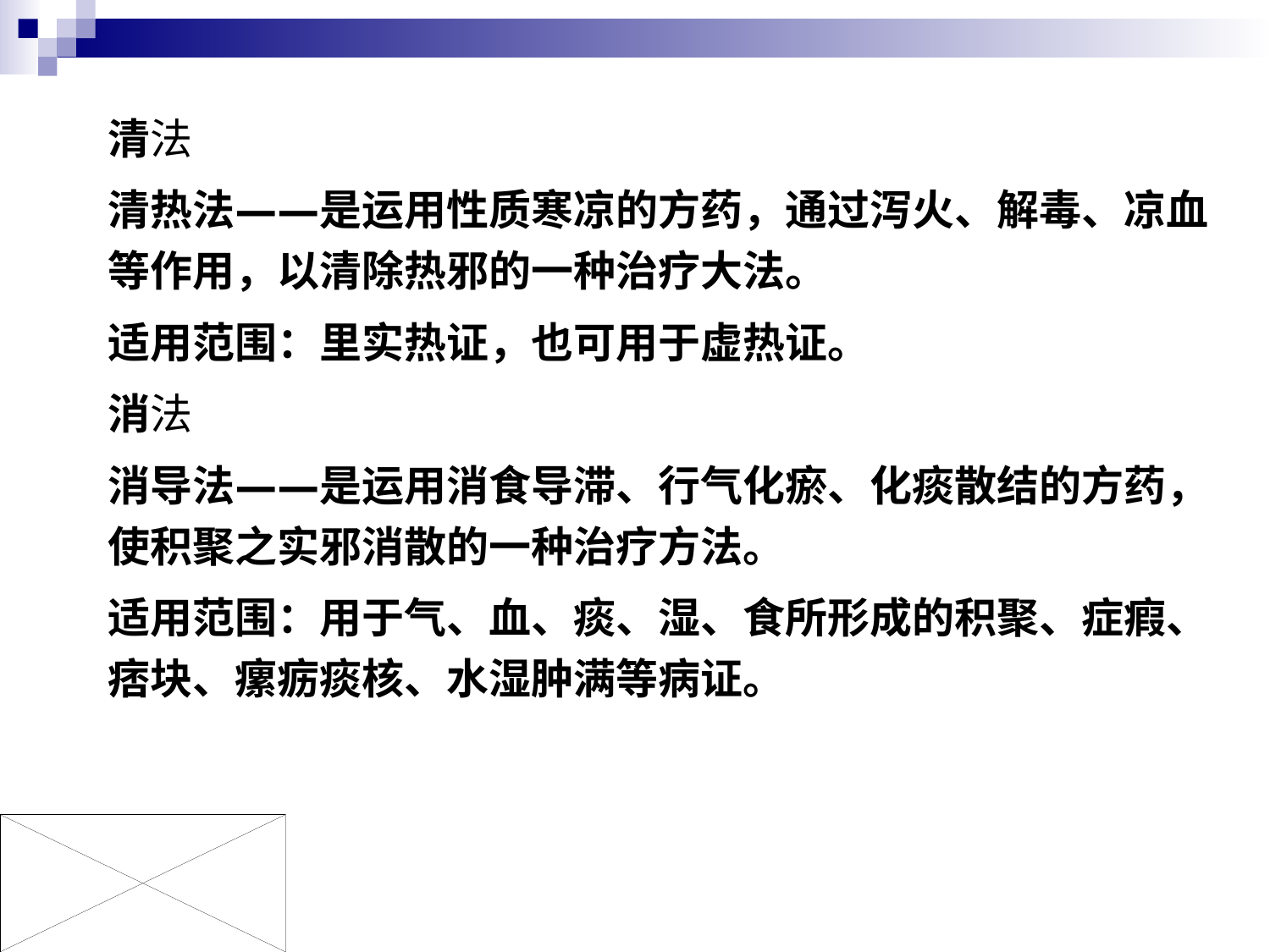

清法
清热法——是运用性质寒凉的方药，通过泻火、解毒、凉血等作用，以清除热邪的一种治疗大法。
适用范围：里实热证，也可用于虚热证。
消法
消导法——是运用消食导滞、行气化瘀、化痰散结的方药，使积聚之实邪消散的一种治疗方法。
适用范围：用于气、血、痰、湿、食所形成的积聚、症瘕、痞块、瘰疬痰核、水湿肿满等病证。